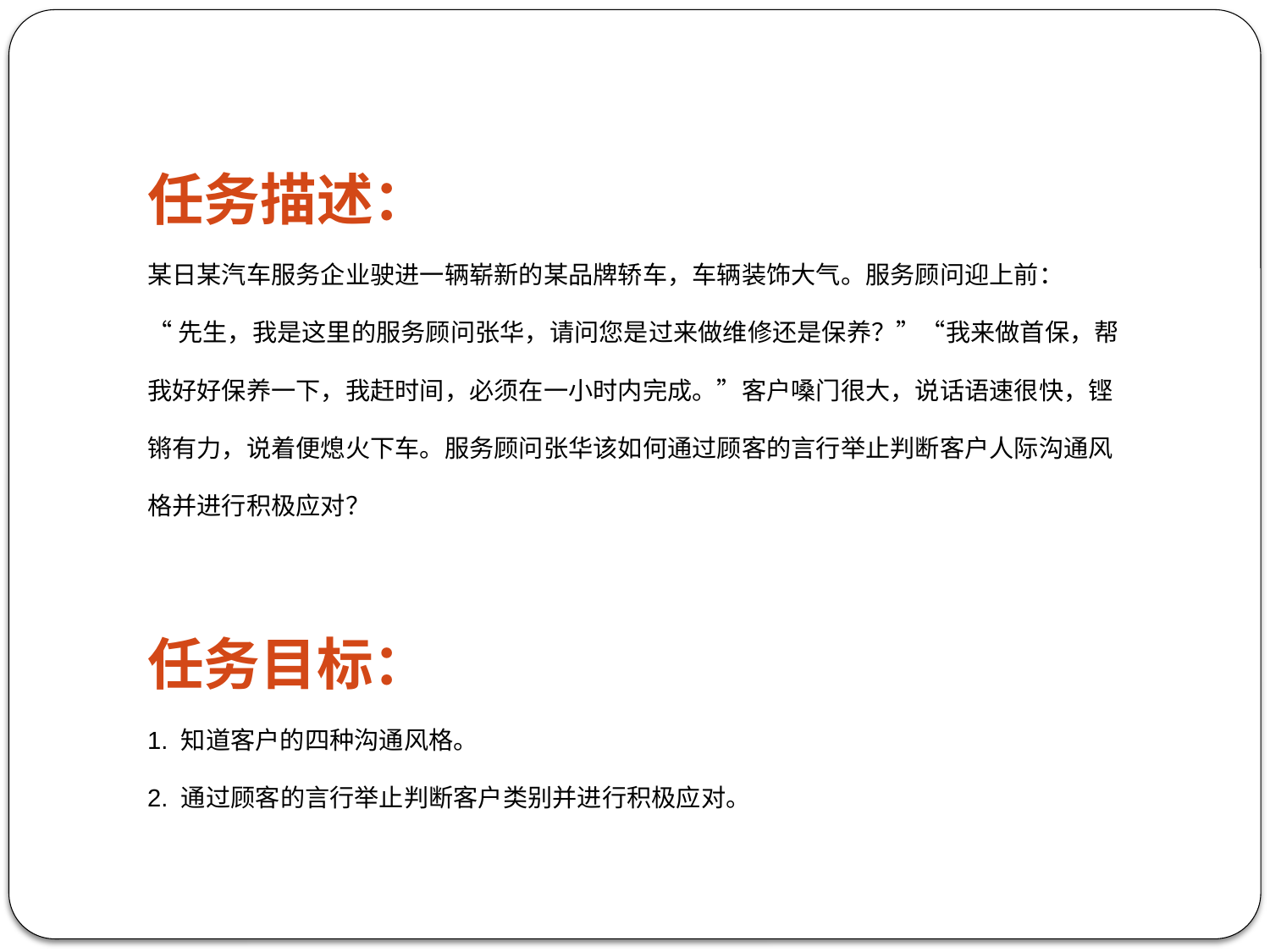

任务描述：
某日某汽车服务企业驶进一辆崭新的某品牌轿车，车辆装饰大气。服务顾问迎上前：
“先生，我是这里的服务顾问张华，请问您是过来做维修还是保养？”“我来做首保，帮
我好好保养一下，我赶时间，必须在一小时内完成。”客户嗓门很大，说话语速很快，铿
锵有力，说着便熄火下车。服务顾问张华该如何通过顾客的言行举止判断客户人际沟通风
格并进行积极应对？

任务目标：
1. 知道客户的四种沟通风格。
2. 通过顾客的言行举止判断客户类别并进行积极应对。